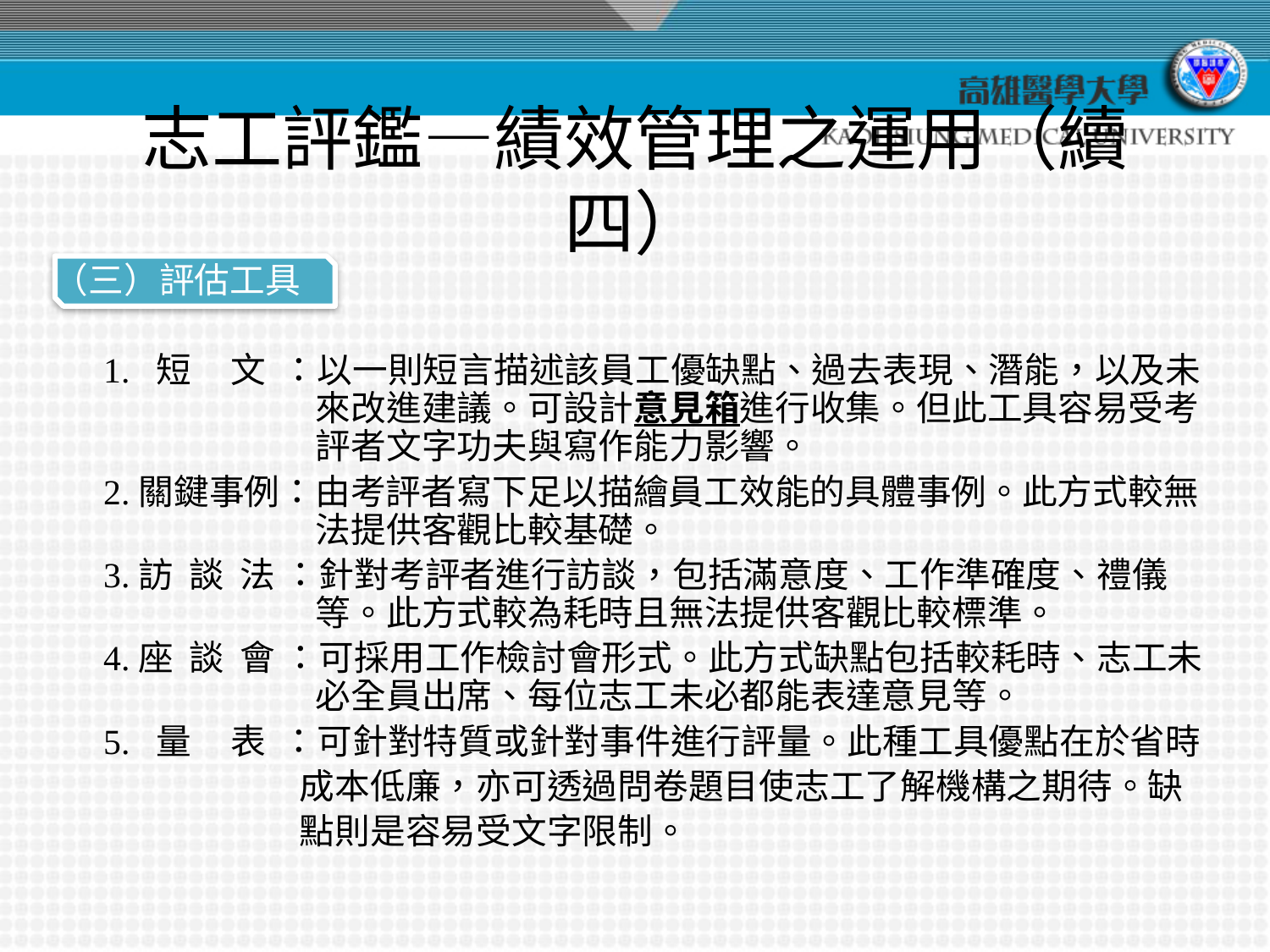

# 志工評鑑—績效管理之運用（續四）

（三）評估工具

1.  短     文  ：以一則短言描述該員工優缺點、過去表現、潛能，以及未來改進建議。可設計意見箱進行收集。但此工具容易受考評者文字功夫與寫作能力影響。
2.關鍵事例：由考評者寫下足以描繪員工效能的具體事例。此方式較無法提供客觀比較基礎。
3.訪  談  法 ：針對考評者進行訪談，包括滿意度、工作準確度、禮儀等。此方式較為耗時且無法提供客觀比較標準。
4.座  談  會 ：可採用工作檢討會形式。此方式缺點包括較耗時、志工未必全員出席、每位志工未必都能表達意見等。
5.  量     表  ：可針對特質或針對事件進行評量。此種工具優點在於省時
                        成本低廉，亦可透過問卷題目使志工了解機構之期待。缺
                        點則是容易受文字限制。